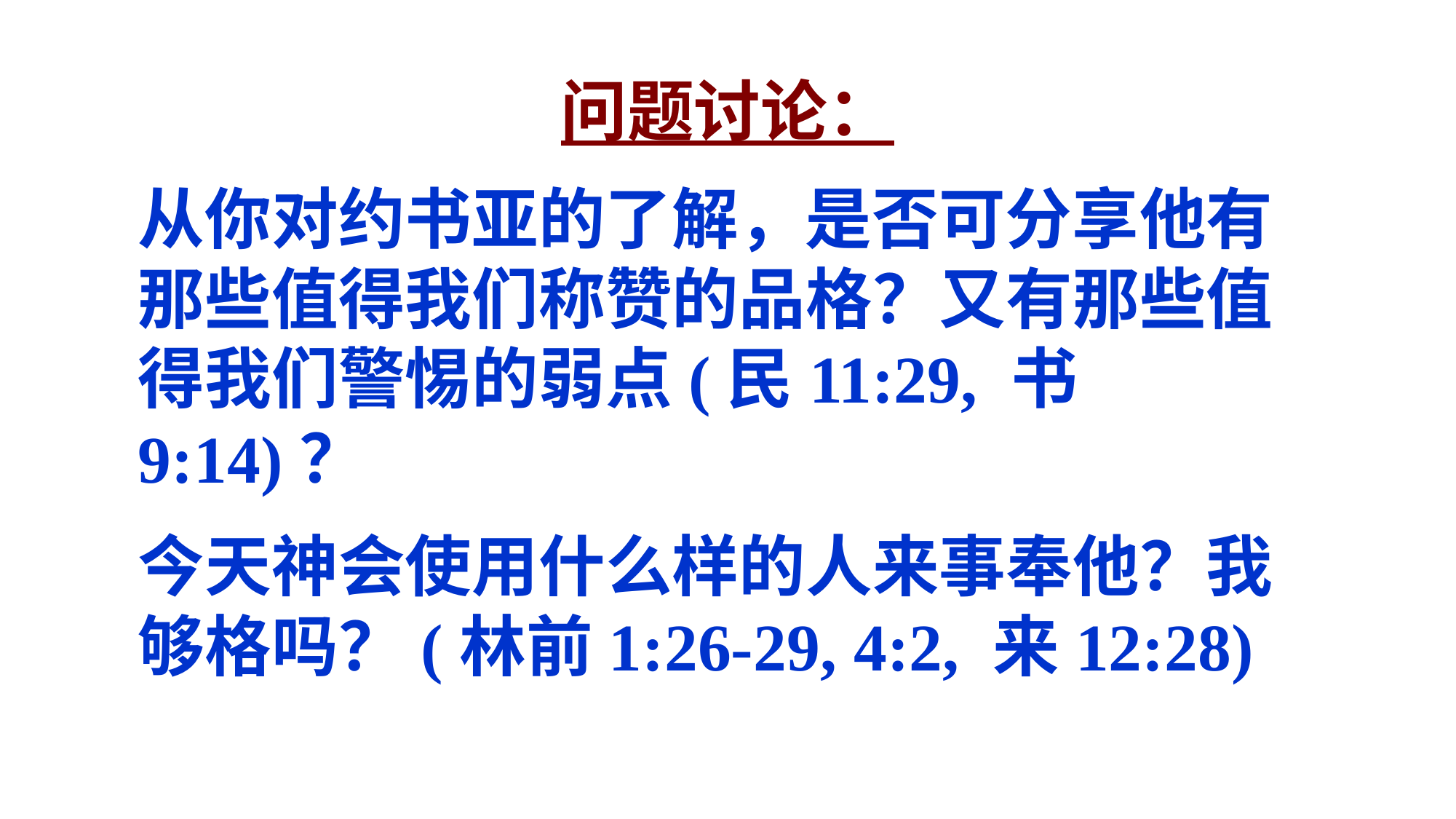

问题讨论：
从你对约书亚的了解，是否可分享他有那些值得我们称赞的品格？又有那些值得我们警惕的弱点(民11:29, 书9:14)？
今天神会使用什么样的人来事奉他？我够格吗？(林前1:26-29, 4:2, 来12:28)